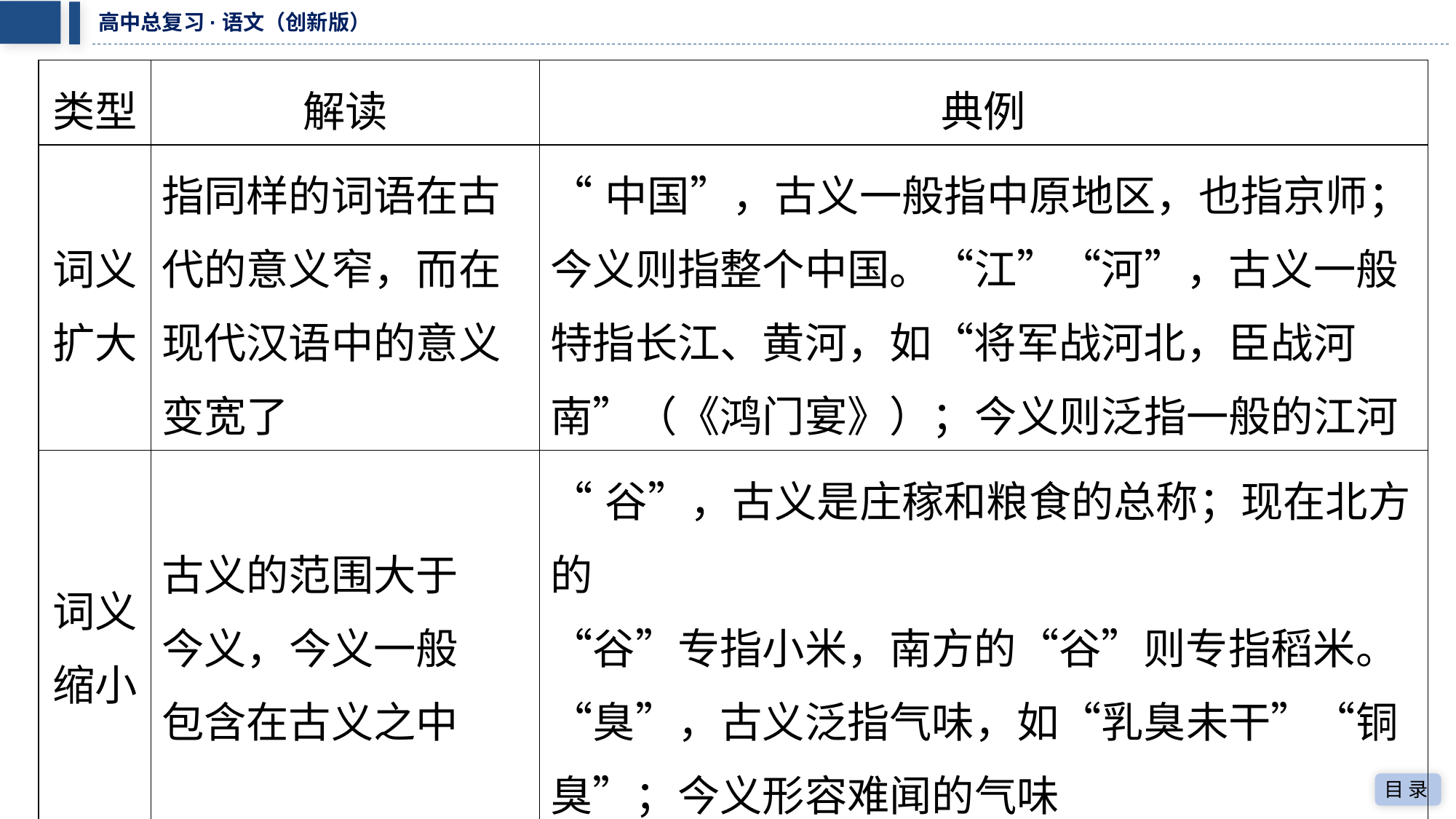

| 类型 | 解读 | 典例 |
| --- | --- | --- |
| 词义 扩大 | 指同样的词语在古 代的意义窄，而在 现代汉语中的意义 变宽了 | “中国”，古义一般指中原地区，也指京师； 今义则指整个中国。“江”“河”，古义一般 特指长江、黄河，如“将军战河北，臣战河 南”（《鸿门宴》）；今义则泛指一般的江河 |
| 词义 缩小 | 古义的范围大于 今义，今义一般 包含在古义之中 | “谷”，古义是庄稼和粮食的总称；现在北方的 “谷”专指小米，南方的“谷”则专指稻米。 “臭”，古义泛指气味，如“乳臭未干”“铜 臭”；今义形容难闻的气味 |